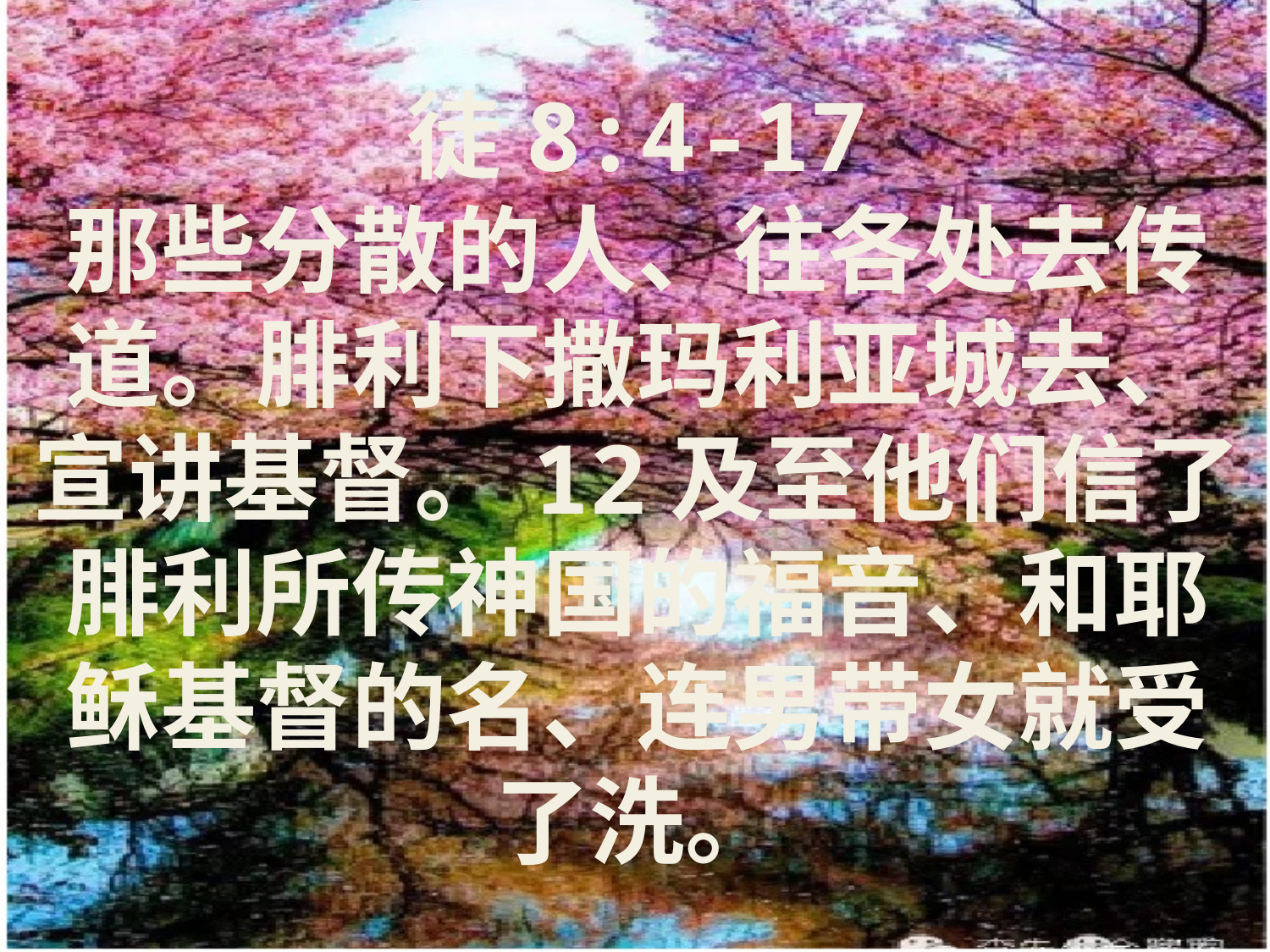

# 徒8:4-17 那些分散的人、往各处去传道。腓利下撒玛利亚城去、宣讲基督。12及至他们信了腓利所传神国的福音、和耶稣基督的名、连男带女就受了洗。